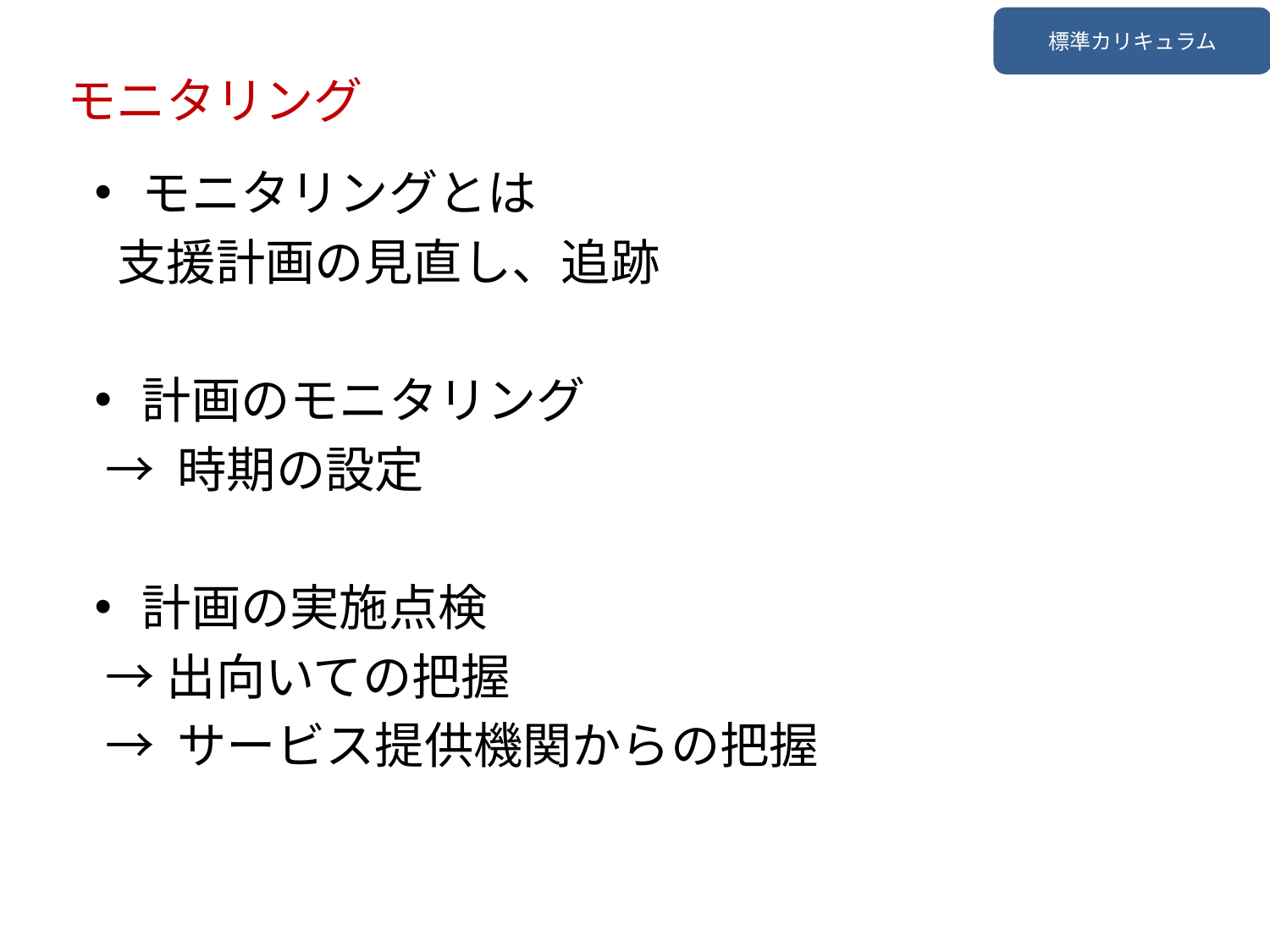

標準カリキュラム
モニタリング
モニタリングとは
 支援計画の見直し、追跡

計画のモニタリング
 → 時期の設定

計画の実施点検
 →出向いての把握
 → サービス提供機関からの把握